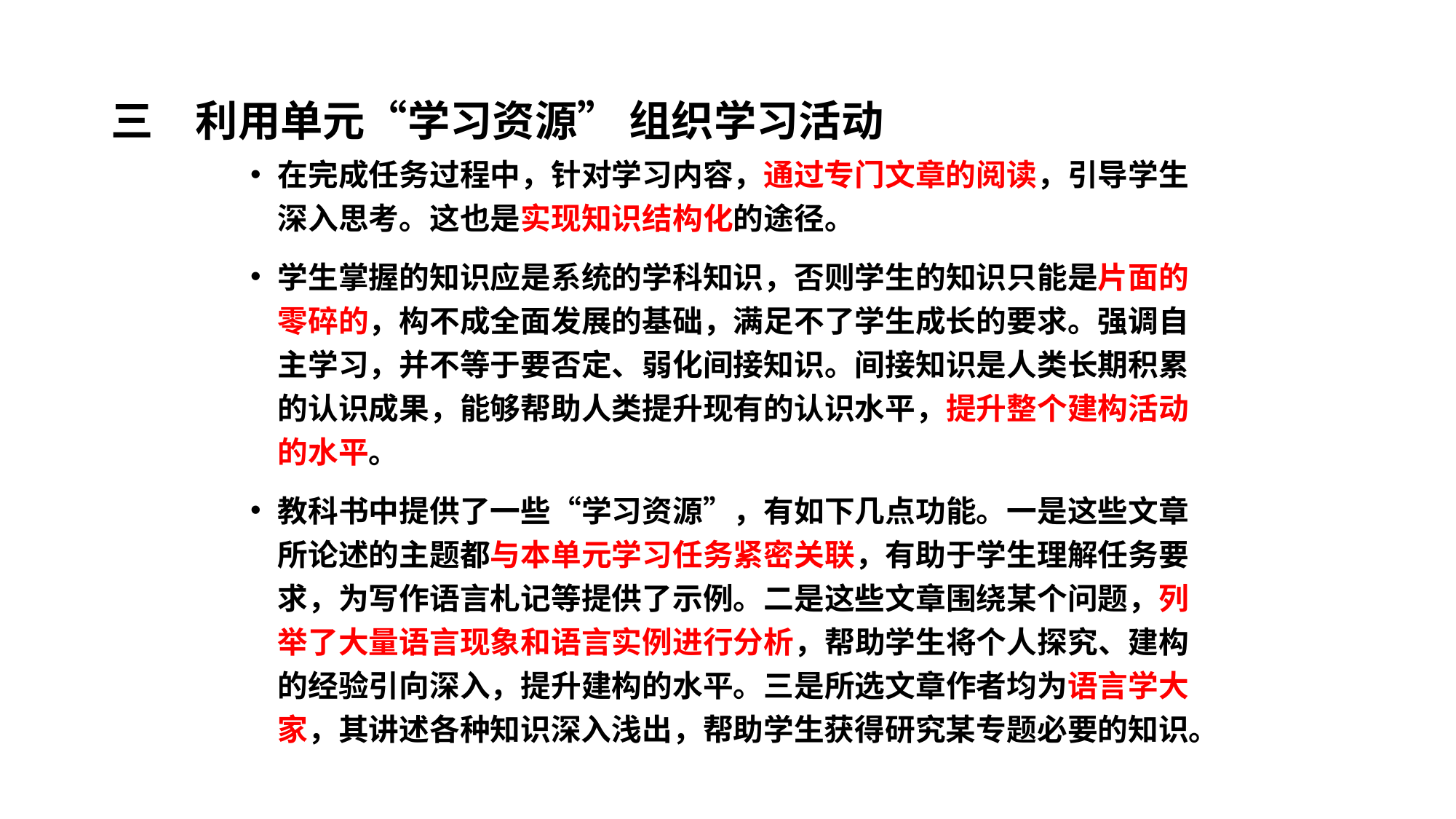

# 三　利用单元“学习资源” 组织学习活动
在完成任务过程中，针对学习内容，通过专门文章的阅读，引导学生深入思考。这也是实现知识结构化的途径。
学生掌握的知识应是系统的学科知识，否则学生的知识只能是片面的零碎的，构不成全面发展的基础，满足不了学生成长的要求。强调自主学习，并不等于要否定、弱化间接知识。间接知识是人类长期积累的认识成果，能够帮助人类提升现有的认识水平，提升整个建构活动的水平。
教科书中提供了一些“学习资源”，有如下几点功能。一是这些文章所论述的主题都与本单元学习任务紧密关联，有助于学生理解任务要求，为写作语言札记等提供了示例。二是这些文章围绕某个问题，列举了大量语言现象和语言实例进行分析，帮助学生将个人探究、建构的经验引向深入，提升建构的水平。三是所选文章作者均为语言学大家，其讲述各种知识深入浅出，帮助学生获得研究某专题必要的知识。